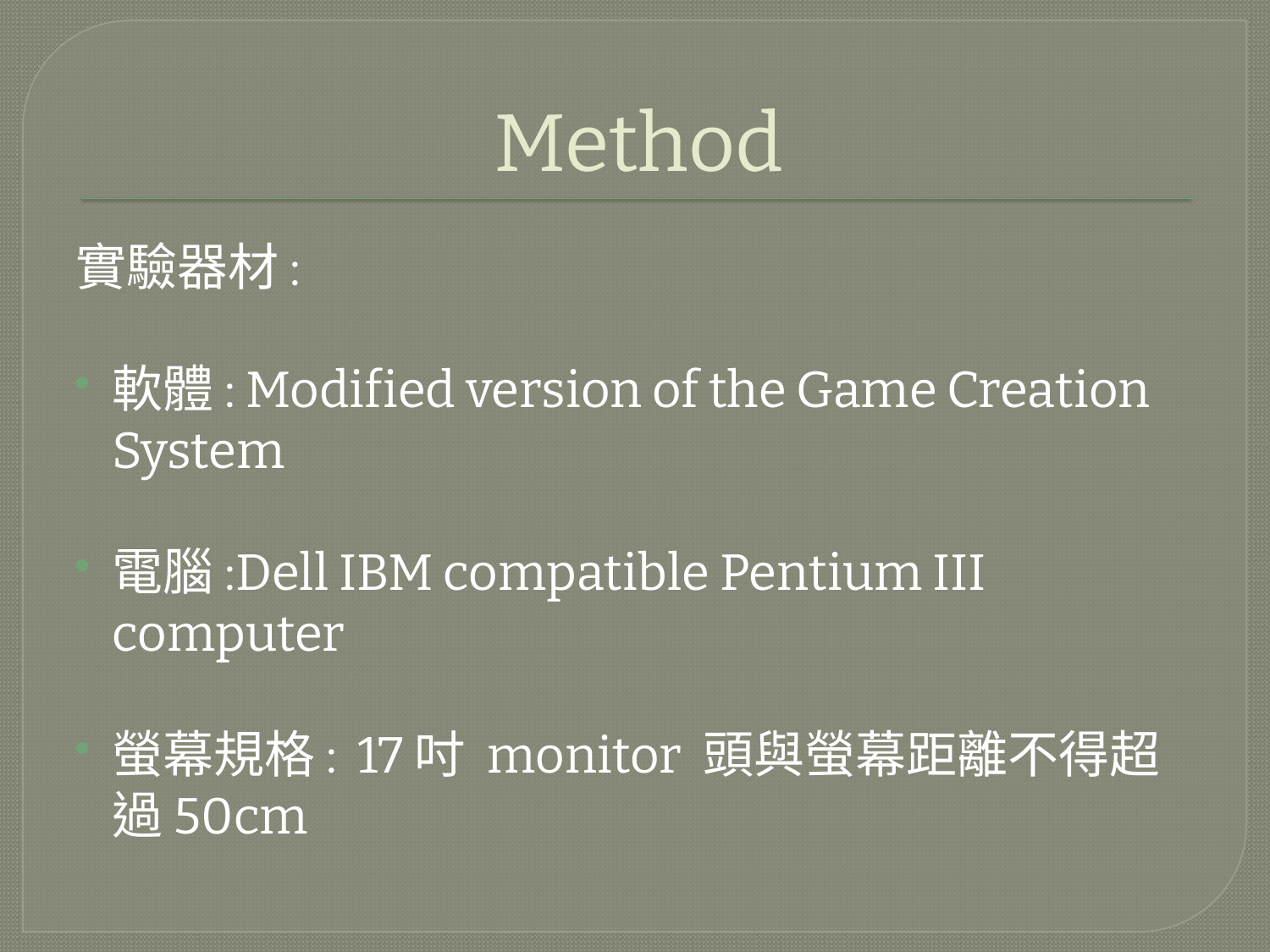

# Method
實驗器材:

軟體: Modified version of the Game Creation System

電腦:Dell IBM compatible Pentium III computer

螢幕規格:  17吋 monitor 頭與螢幕距離不得超過50cm